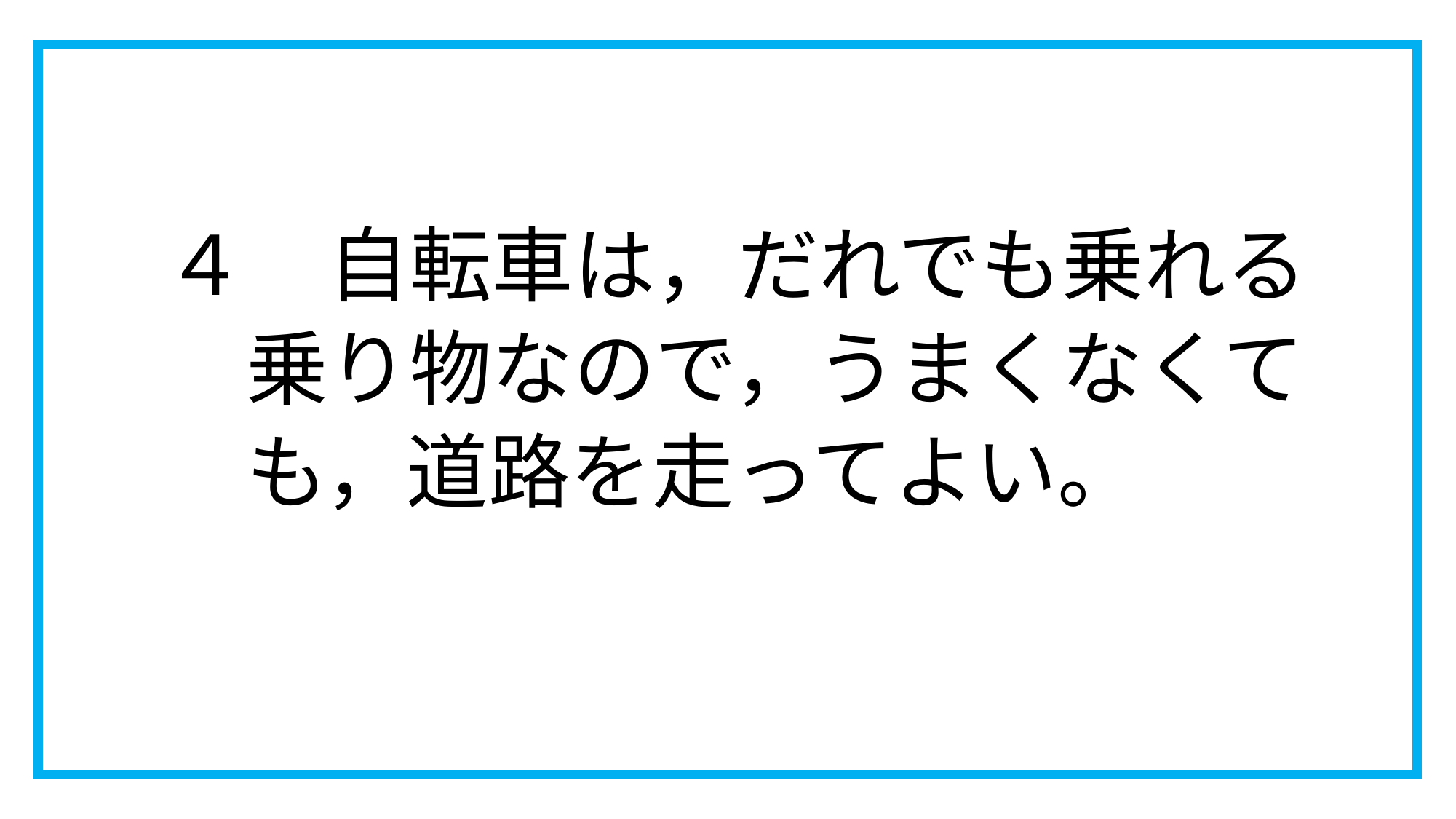

４　自転車は，だれでも乗れる
　乗り物なので，うまくなくて
　も，道路を走ってよい。